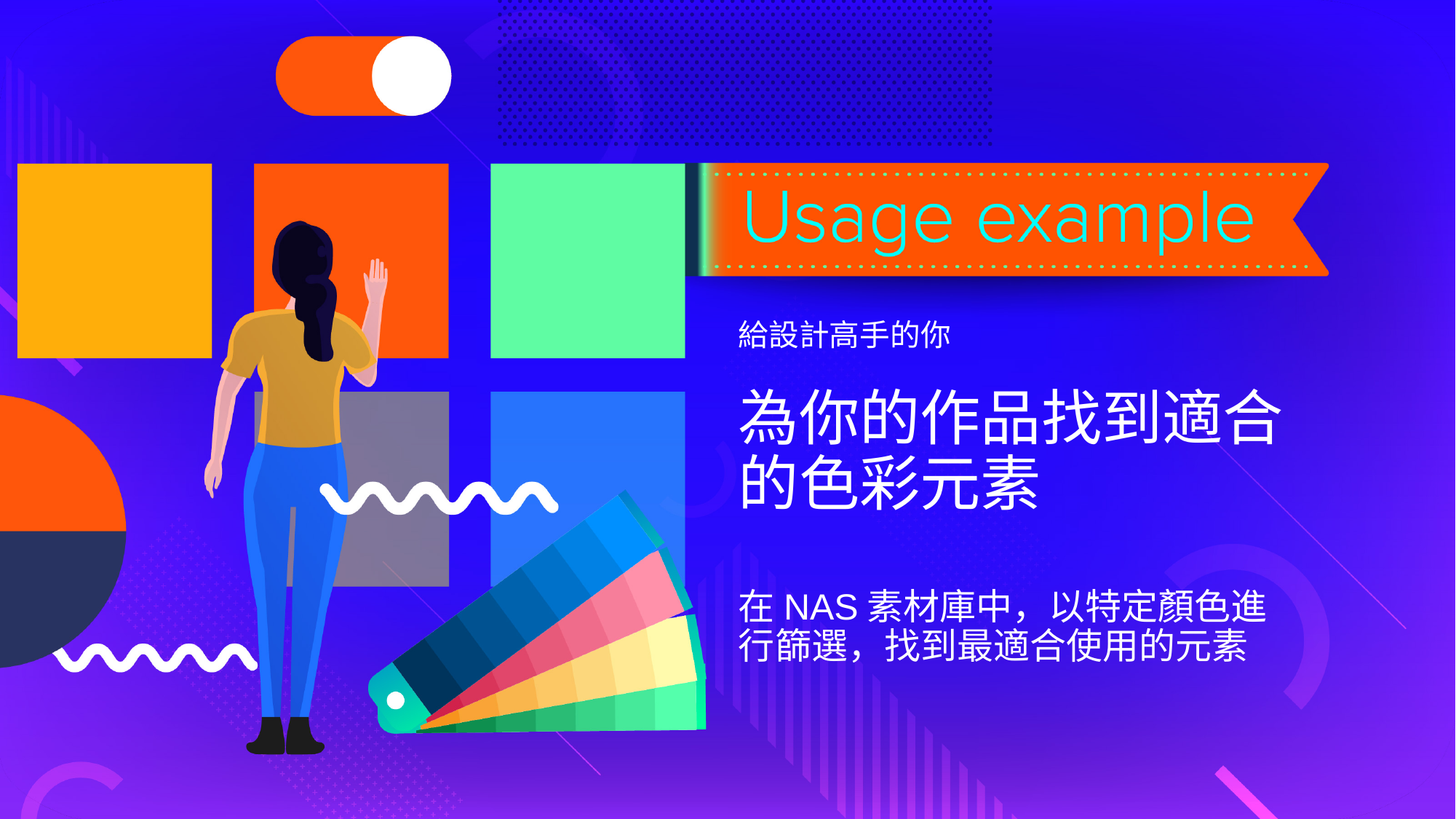

給設計高手的你
為你的作品找到適合的色彩元素

在NAS素材庫中，以特定顏色進行篩選，找到最適合使用的元素